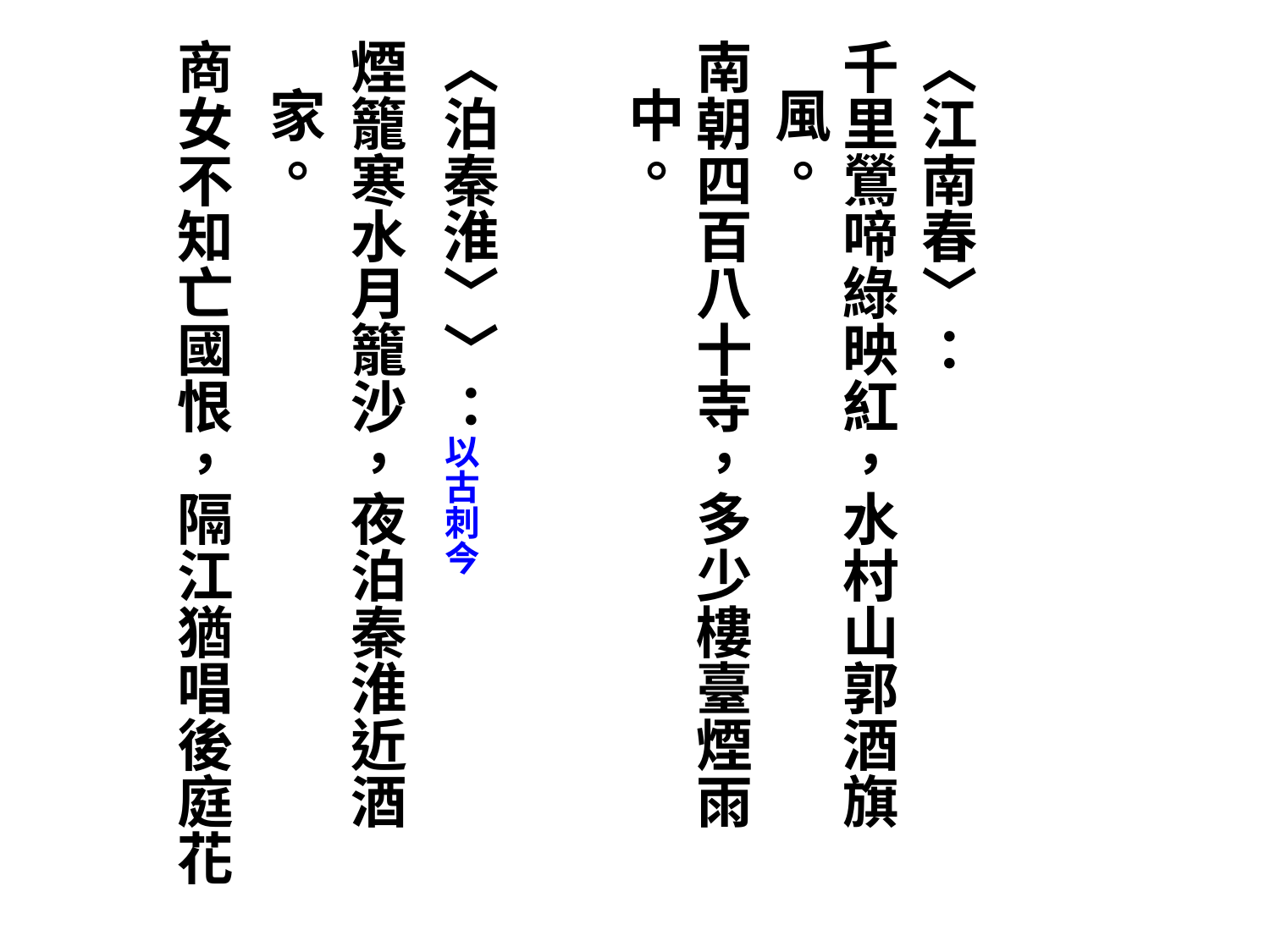

〈江南春〉：
千里鶯啼綠映紅，水村山郭酒旗風。
南朝四百八十寺，多少樓臺煙雨中。

〈泊秦淮〉〉：以古刺今
煙籠寒水月籠沙，夜泊秦淮近酒家。
商女不知亡國恨，隔江猶唱後庭花